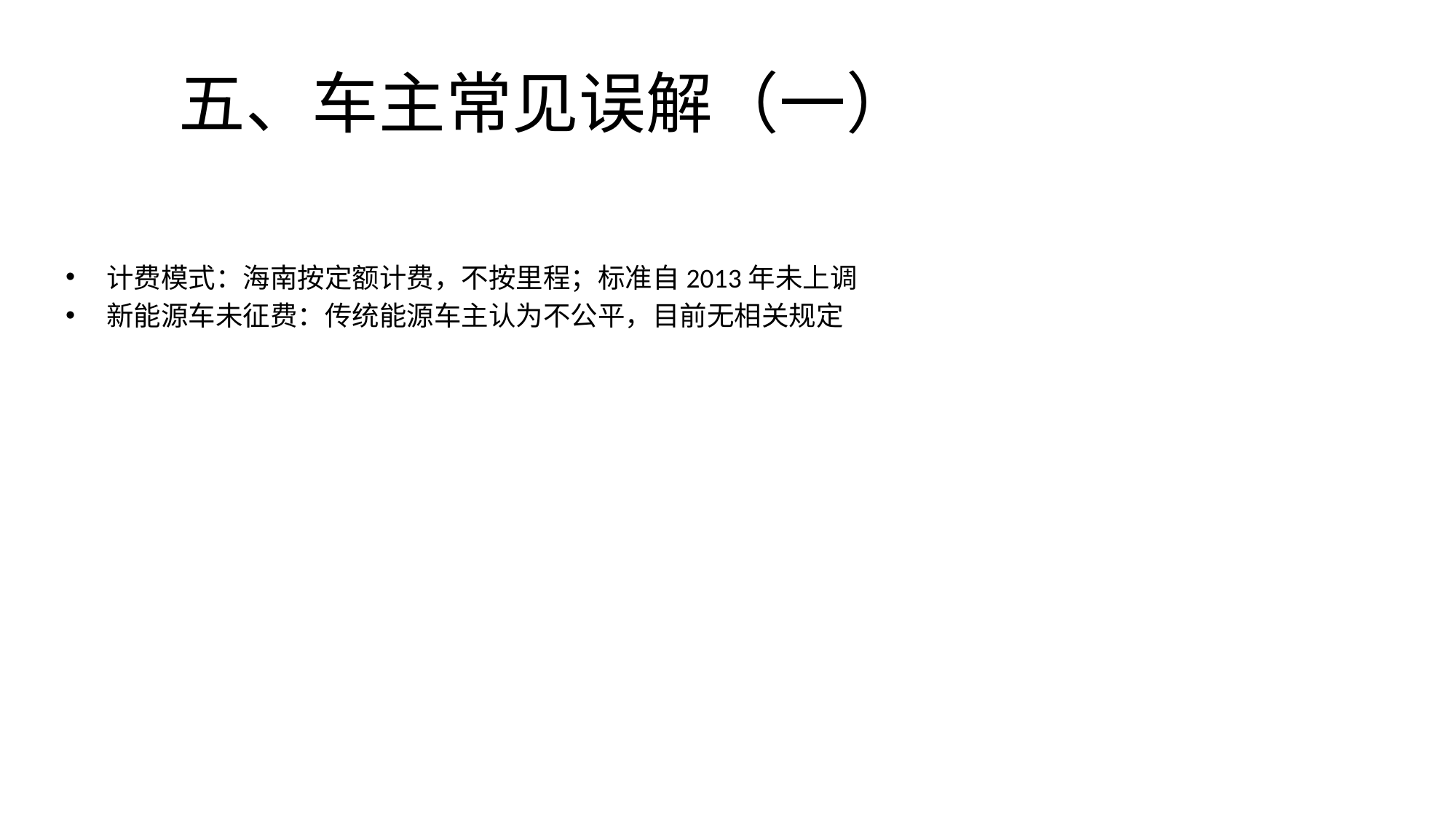

# 五、车主常见误解（一）

计费模式：海南按定额计费，不按里程；标准自2013年未上调
新能源车未征费：传统能源车主认为不公平，目前无相关规定